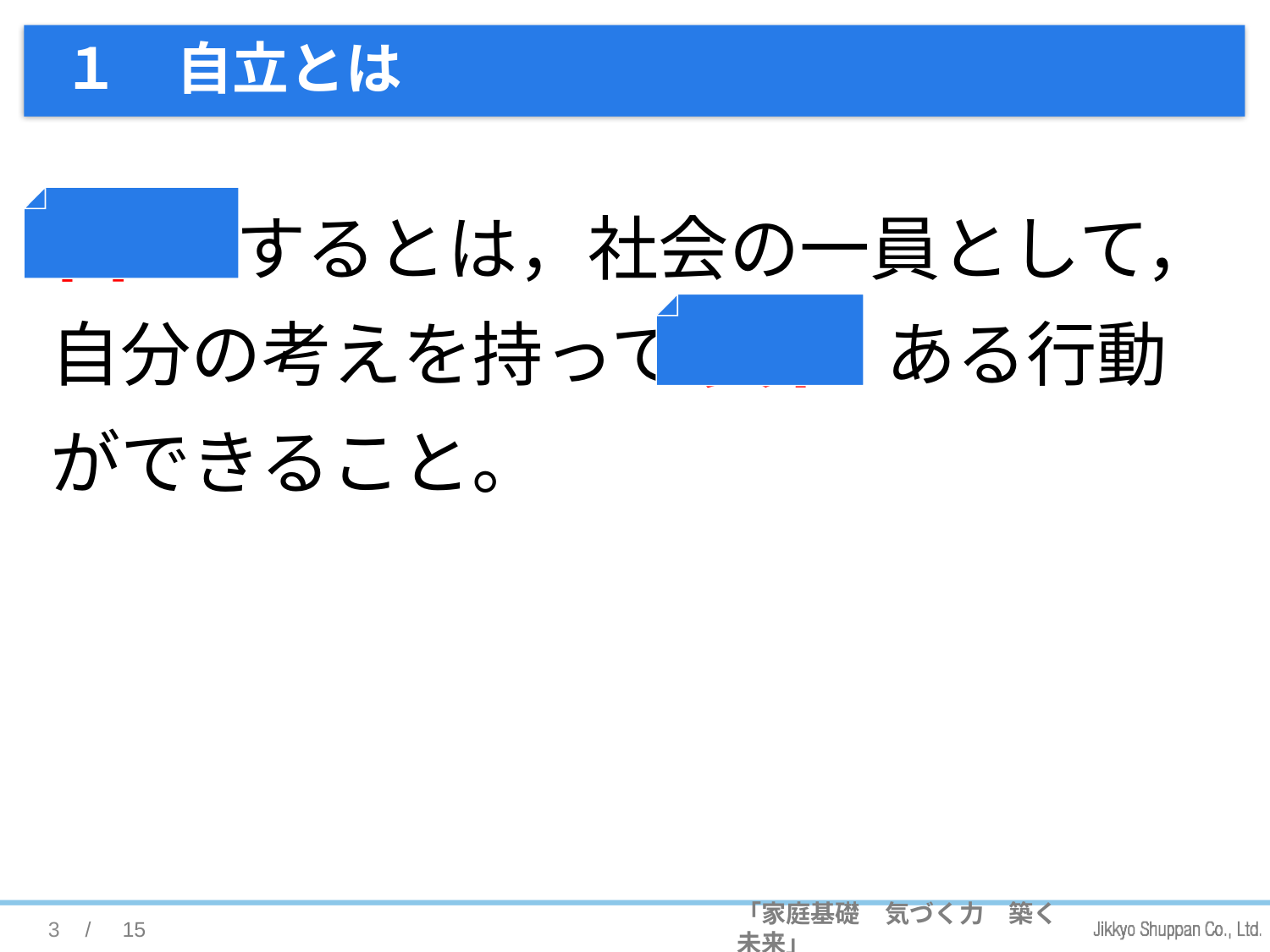

# １　自立とは
自立 するとは，社会の一員として，
自分の考えを持って 責任 ある行動ができること。

3